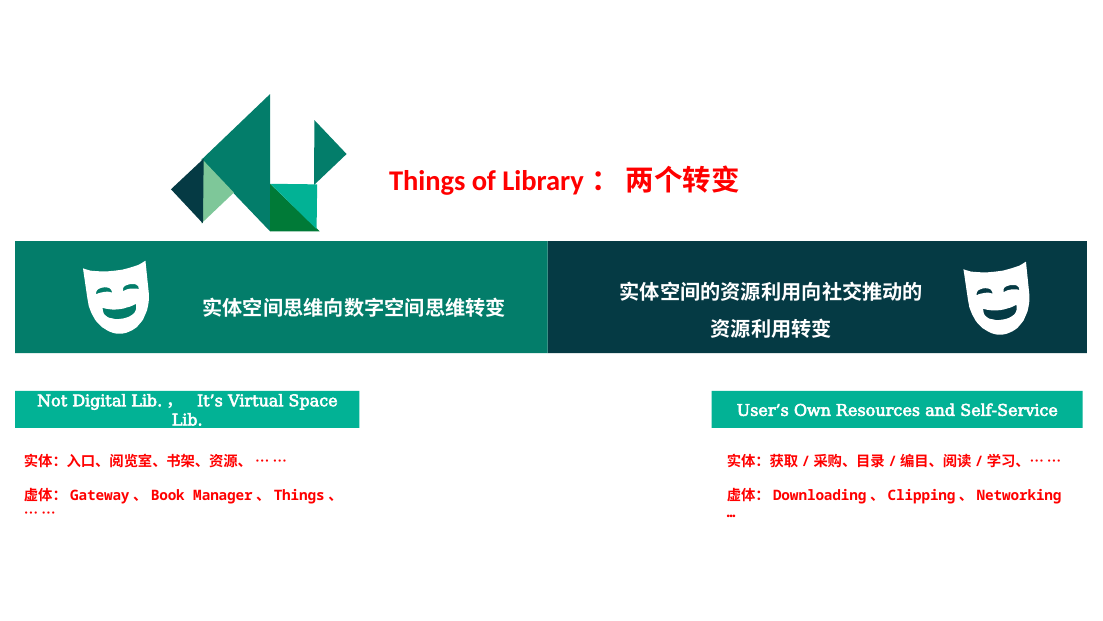

Things of Library： 两个转变

实体空间的资源利用向社交推动的资源利用转变

实体空间思维向数字空间思维转变
Not Digital Lib.，   It’s Virtual Space Lib.
User’s Own Resources and Self-Service
实体：获取/采购、目录/编目、阅读/学习、… …

虚体：Downloading、Clipping、Networking …
实体：入口、阅览室、书架、资源、 … …

虚体：Gateway、Book Manager、Things、… …